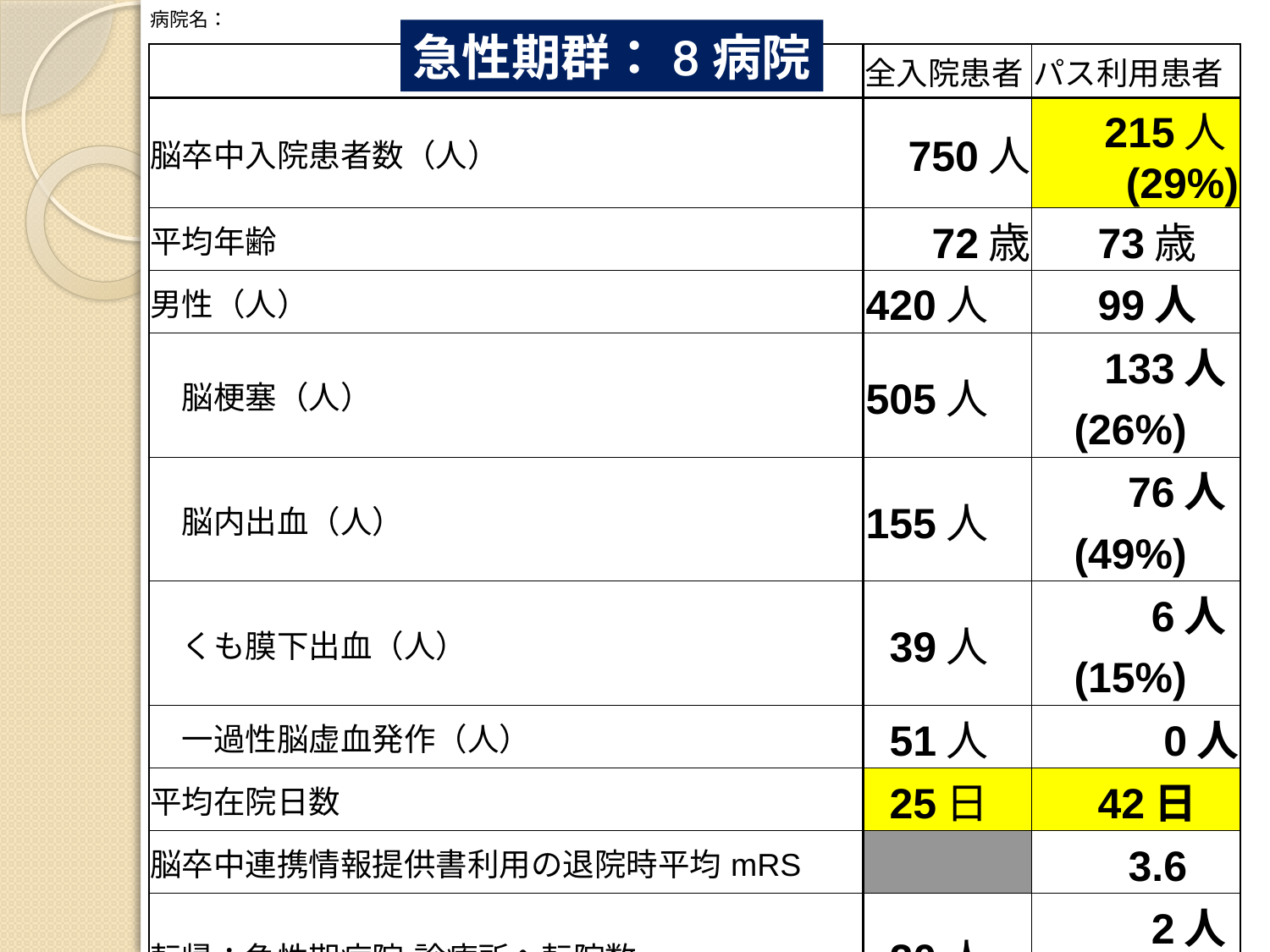

| 病院名： |  |  |
| --- | --- | --- |
|  | 全入院患者 | パス利用患者 |
| 脳卒中入院患者数（人） | 750人 | 215人(29%) |
| 平均年齢 | 72歳 | 73歳 |
| 男性（人） | 420人 | 99人 |
| 脳梗塞（人） | 505人 | 133人(26%) |
| 脳内出血（人） | 155人 | 76人(49%) |
| くも膜下出血（人） | 39人 | 6人(15%) |
| 一過性脳虚血発作（人） | 51人 | 0人 |
| 平均在院日数 | 25日 | 42日 |
| 脳卒中連携情報提供書利用の退院時平均mRS |  | 3.6 |
| 転帰：急性期病院・診療所へ転院数 | 20人 | 2人(10%) |
| 転帰：回復期病院へ転院数 | 206人 | 198人(96%) |
| 転帰：維持期病院へ転院数 | 41人 | 13人(32%) |
| 転帰：維持期診療所へ転所数 | 10人 | 2人(20%) |
| 転帰：維持期老健へ転所数 | 4人 | 0人 |
| 転帰：在宅復帰患者数 | 395人 | 0人 |
| 転帰：死亡数 | 65人 | 0人 |
急性期群：8病院